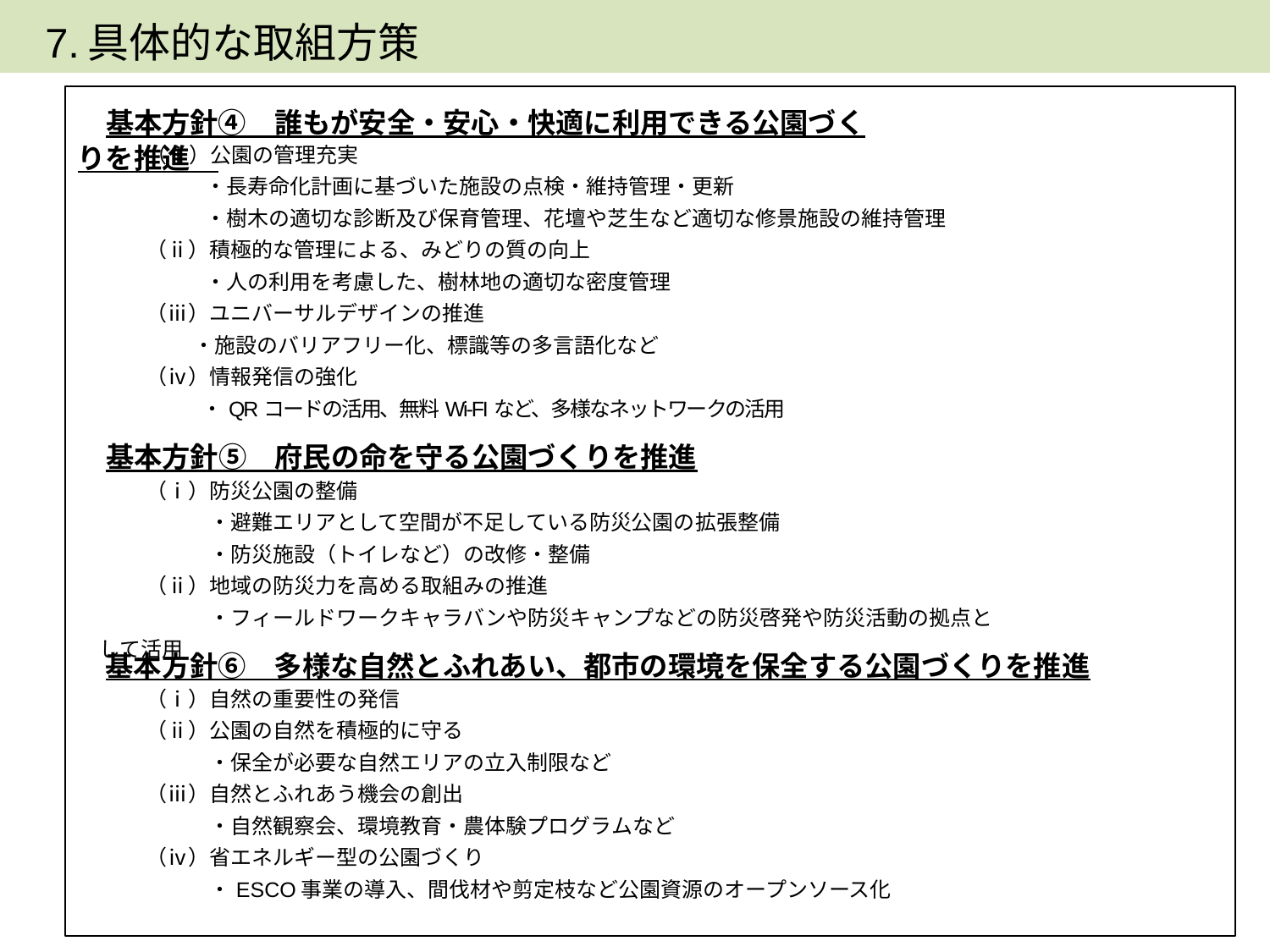

7.具体的な取組方策

　基本方針④　誰もが安全・安心・快適に利用できる公園づくりを推進
　　 （ⅰ）公園の管理充実
　　　　　・長寿命化計画に基づいた施設の点検・維持管理・更新
　　　　　・樹木の適切な診断及び保育管理、花壇や芝生など適切な修景施設の維持管理
　　 （ⅱ）積極的な管理による、みどりの質の向上
　　　　　・人の利用を考慮した、樹林地の適切な密度管理
　　 （ⅲ）ユニバーサルデザインの推進
　 　　　 ・施設のバリアフリー化、標識等の多言語化など
　 　（ⅳ）情報発信の強化
　　　　　  ・QRコードの活用、無料Wi-FIなど、多様なネットワークの活用
　基本方針⑤　府民の命を守る公園づくりを推進
　　 （ⅰ）防災公園の整備
　　　　 　・避難エリアとして空間が不足している防災公園の拡張整備
　　　　　 ・防災施設（トイレなど）の改修・整備
　　 （ⅱ）地域の防災力を高める取組みの推進
　　　　　 ・フィールドワークキャラバンや防災キャンプなどの防災啓発や防災活動の拠点として活用
　基本方針⑥　多様な自然とふれあい、都市の環境を保全する公園づくりを推進
　　 （ⅰ）自然の重要性の発信
　 　（ⅱ）公園の自然を積極的に守る
　　　　　 ・保全が必要な自然エリアの立入制限など
　　 （ⅲ）自然とふれあう機会の創出
　　　　　 ・自然観察会、環境教育・農体験プログラムなど
　　 （ⅳ）省エネルギー型の公園づくり
　　　　　 ・ESCO事業の導入、間伐材や剪定枝など公園資源のオープンソース化